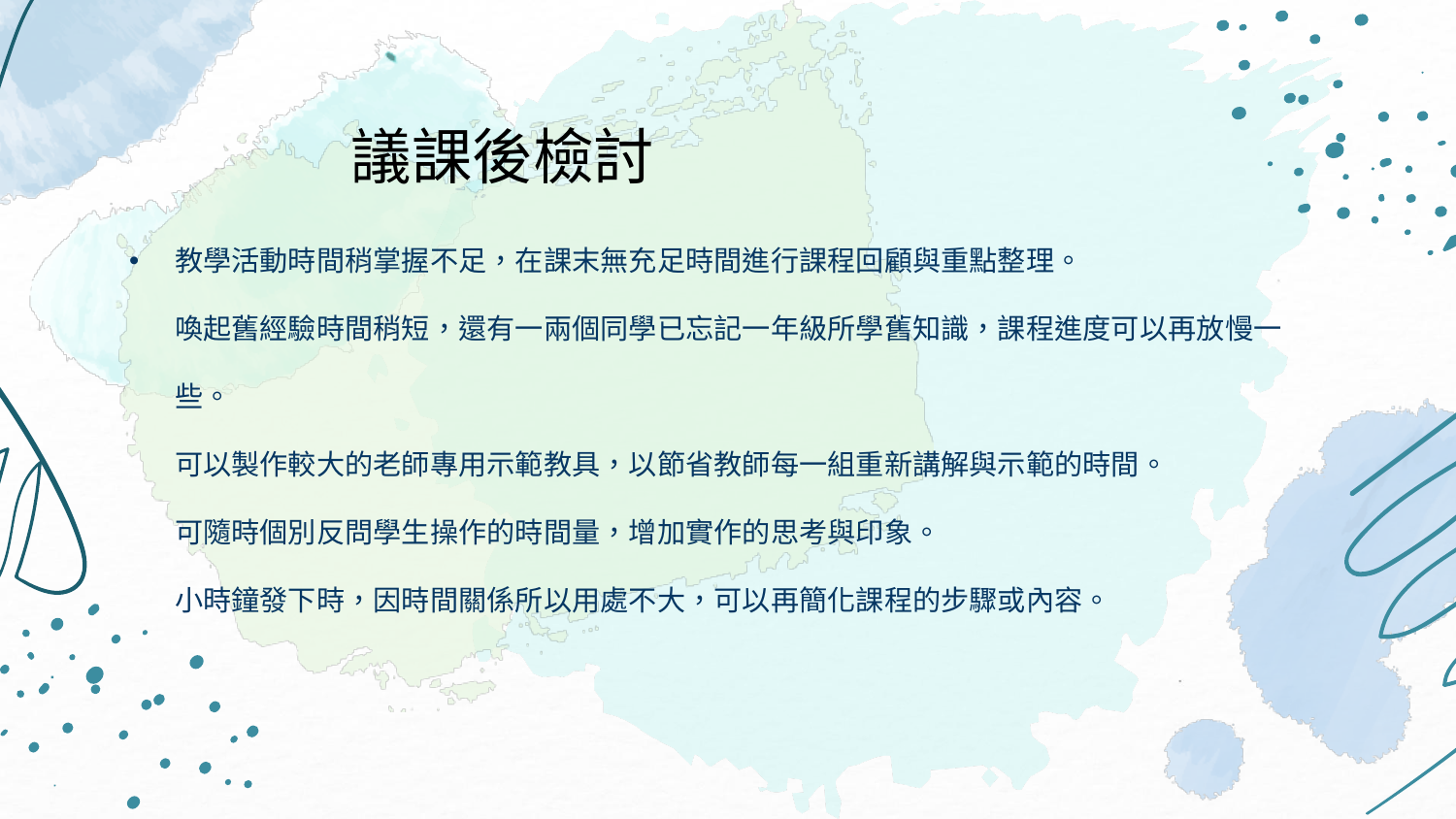

議課後檢討
# 教學活動時間稍掌握不足，在課末無充足時間進行課程回顧與重點整理。 喚起舊經驗時間稍短，還有一兩個同學已忘記一年級所學舊知識，課程進度可以再放慢一些。 可以製作較大的老師專用示範教具，以節省教師每一組重新講解與示範的時間。 可隨時個別反問學生操作的時間量，增加實作的思考與印象。 小時鐘發下時，因時間關係所以用處不大，可以再簡化課程的步驟或內容。